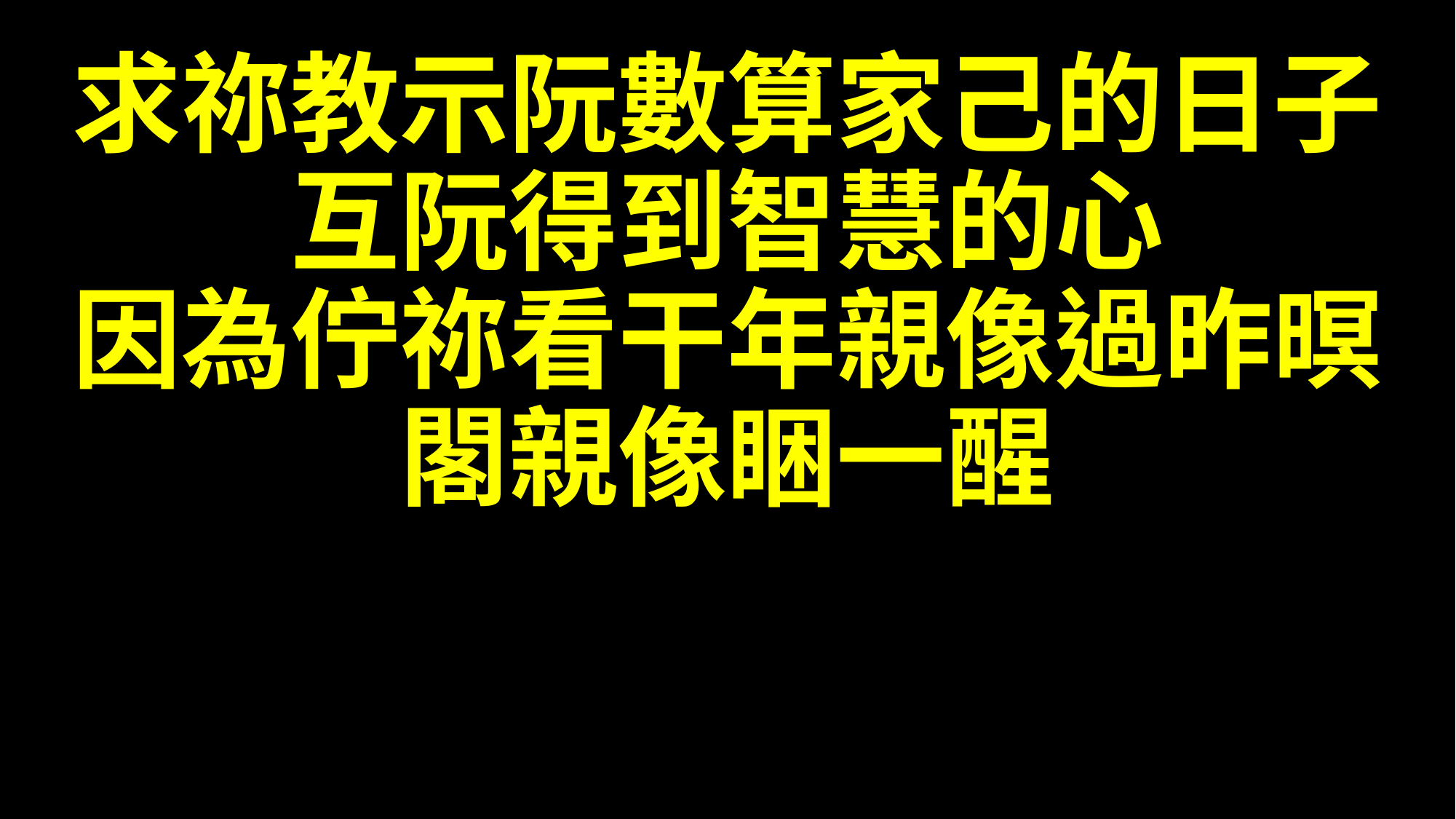

# 求祢教示阮數算家己的日子 互阮得到智慧的心 因為佇祢看干年親像過昨暝 閣親像睏一醒